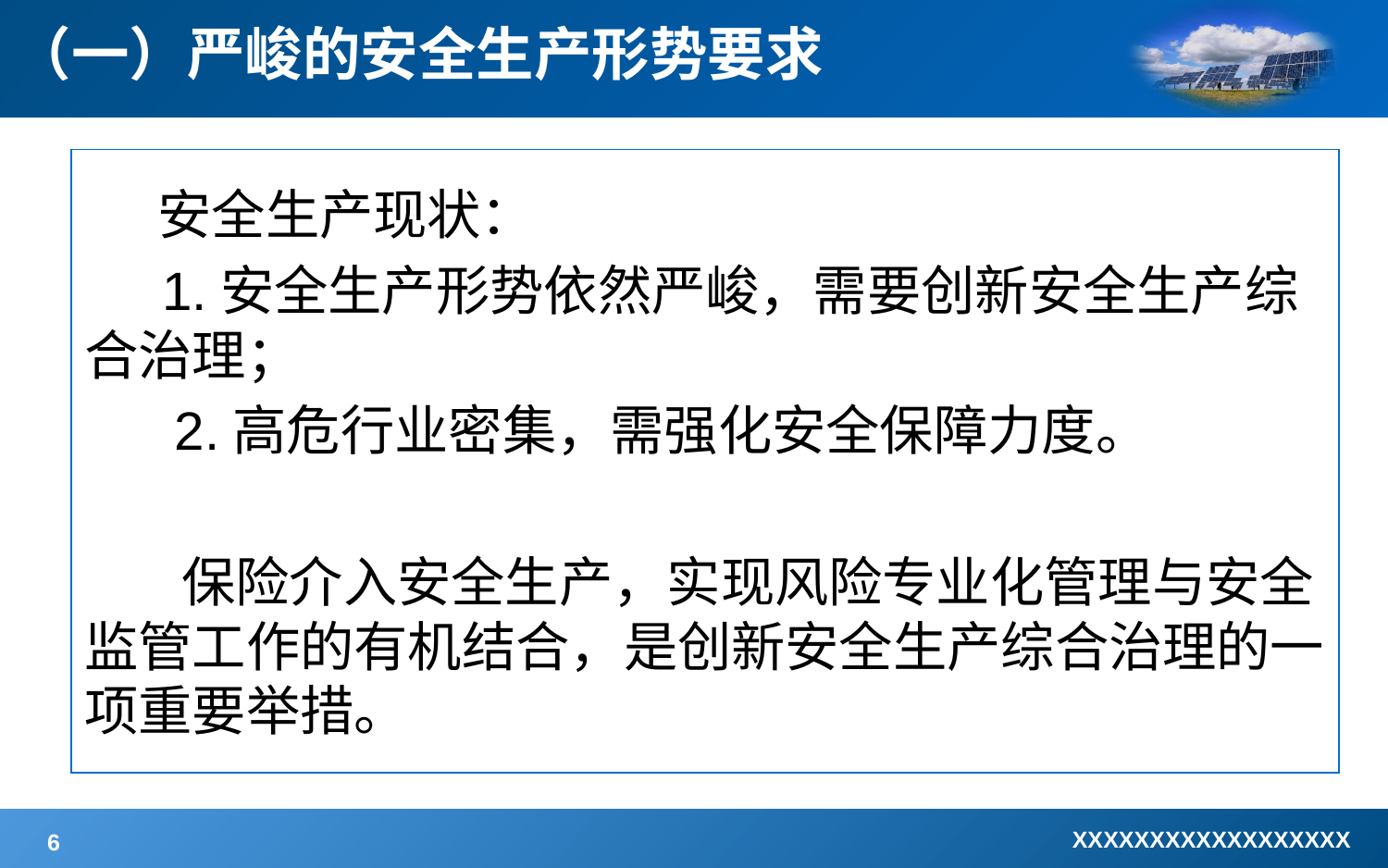

（一）严峻的安全生产形势要求
     安全生产现状：
      1.安全生产形势依然严峻，需要创新安全生产综合治理；
      2.高危行业密集，需强化安全保障力度。

       保险介入安全生产，实现风险专业化管理与安全监管工作的有机结合，是创新安全生产综合治理的一项重要举措。